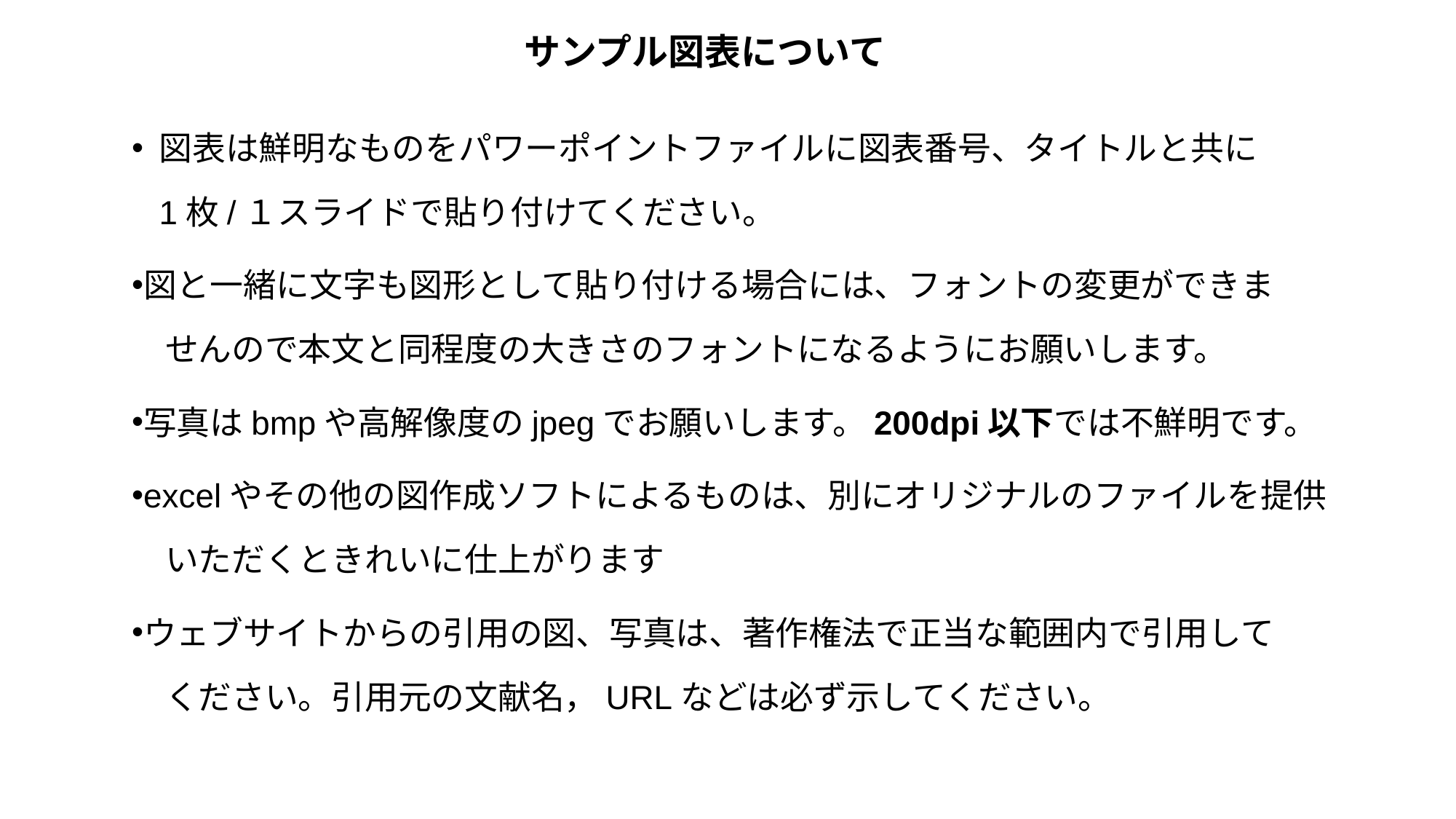

サンプル図表について
図表は鮮明なものをパワーポイントファイルに図表番号、タイトルと共に
1枚/１スライドで貼り付けてください。
図と一緒に文字も図形として貼り付ける場合には、フォントの変更ができま
　せんので本文と同程度の大きさのフォントになるようにお願いします。
写真はbmpや高解像度のjpegでお願いします。200dpi以下では不鮮明です。
excelやその他の図作成ソフトによるものは、別にオリジナルのファイルを提供
　いただくときれいに仕上がります
ウェブサイトからの引用の図、写真は、著作権法で正当な範囲内で引用して
　ください。引用元の文献名，URLなどは必ず示してください。